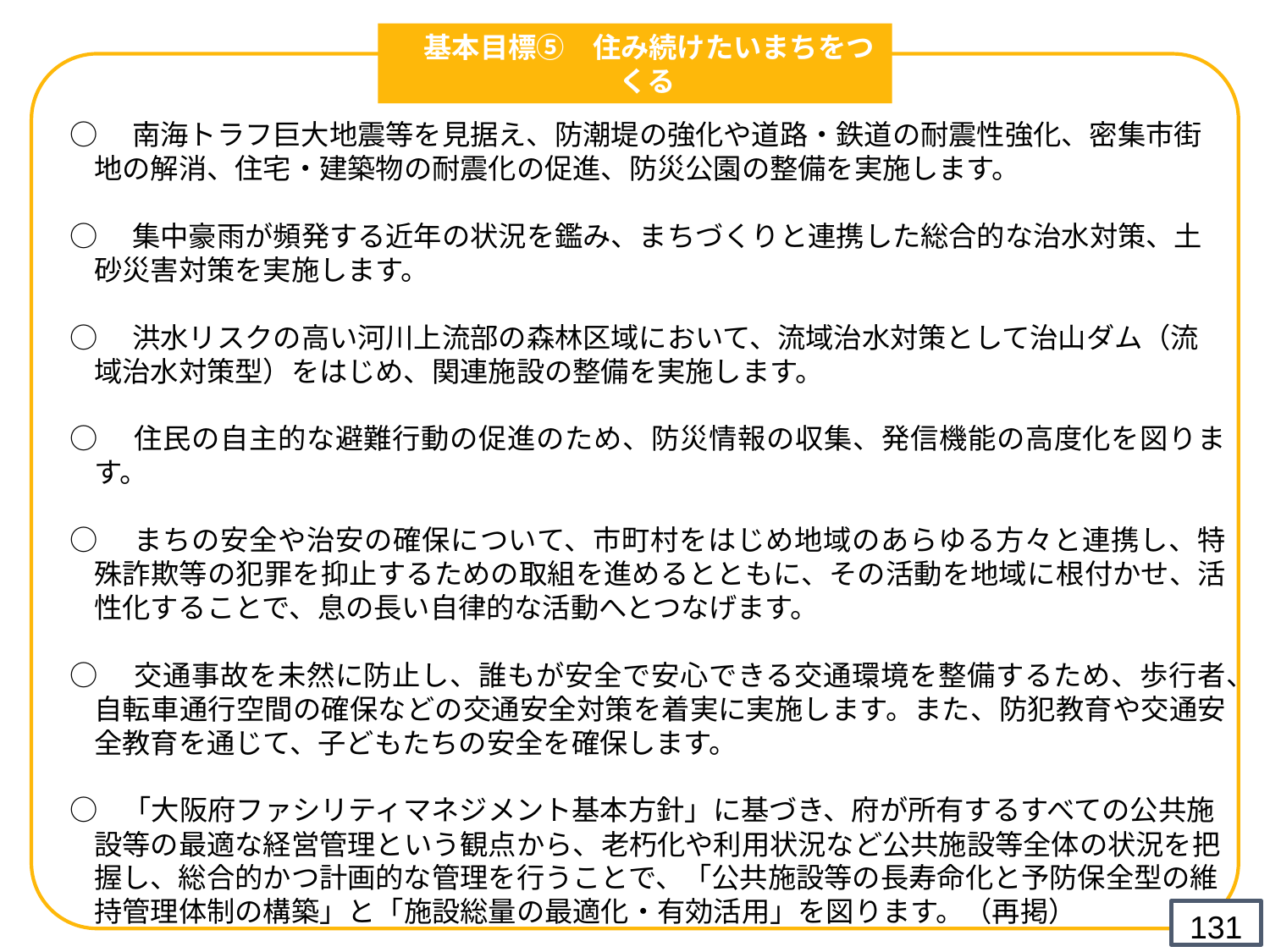

基本目標⑤　住み続けたいまちをつくる

○　南海トラフ巨大地震等を見据え、防潮堤の強化や道路・鉄道の耐震性強化、密集市街地の解消、住宅・建築物の耐震化の促進、防災公園の整備を実施します。

○　集中豪雨が頻発する近年の状況を鑑み、まちづくりと連携した総合的な治水対策、土砂災害対策を実施します。

○　洪水リスクの高い河川上流部の森林区域において、流域治水対策として治山ダム（流域治水対策型）をはじめ、関連施設の整備を実施します。

○　住民の自主的な避難行動の促進のため、防災情報の収集、発信機能の高度化を図ります。

○　まちの安全や治安の確保について、市町村をはじめ地域のあらゆる方々と連携し、特殊詐欺等の犯罪を抑止するための取組を進めるとともに、その活動を地域に根付かせ、活性化することで、息の長い自律的な活動へとつなげます。

○　交通事故を未然に防止し、誰もが安全で安心できる交通環境を整備するため、歩行者、自転車通行空間の確保などの交通安全対策を着実に実施します。また、防犯教育や交通安全教育を通じて、子どもたちの安全を確保します。

○   「大阪府ファシリティマネジメント基本方針」に基づき、府が所有するすべての公共施設等の最適な経営管理という観点から、老朽化や利用状況など公共施設等全体の状況を把握し、総合的かつ計画的な管理を行うことで、「公共施設等の長寿命化と予防保全型の維持管理体制の構築」と「施設総量の最適化・有効活用」を図ります。（再掲）
131